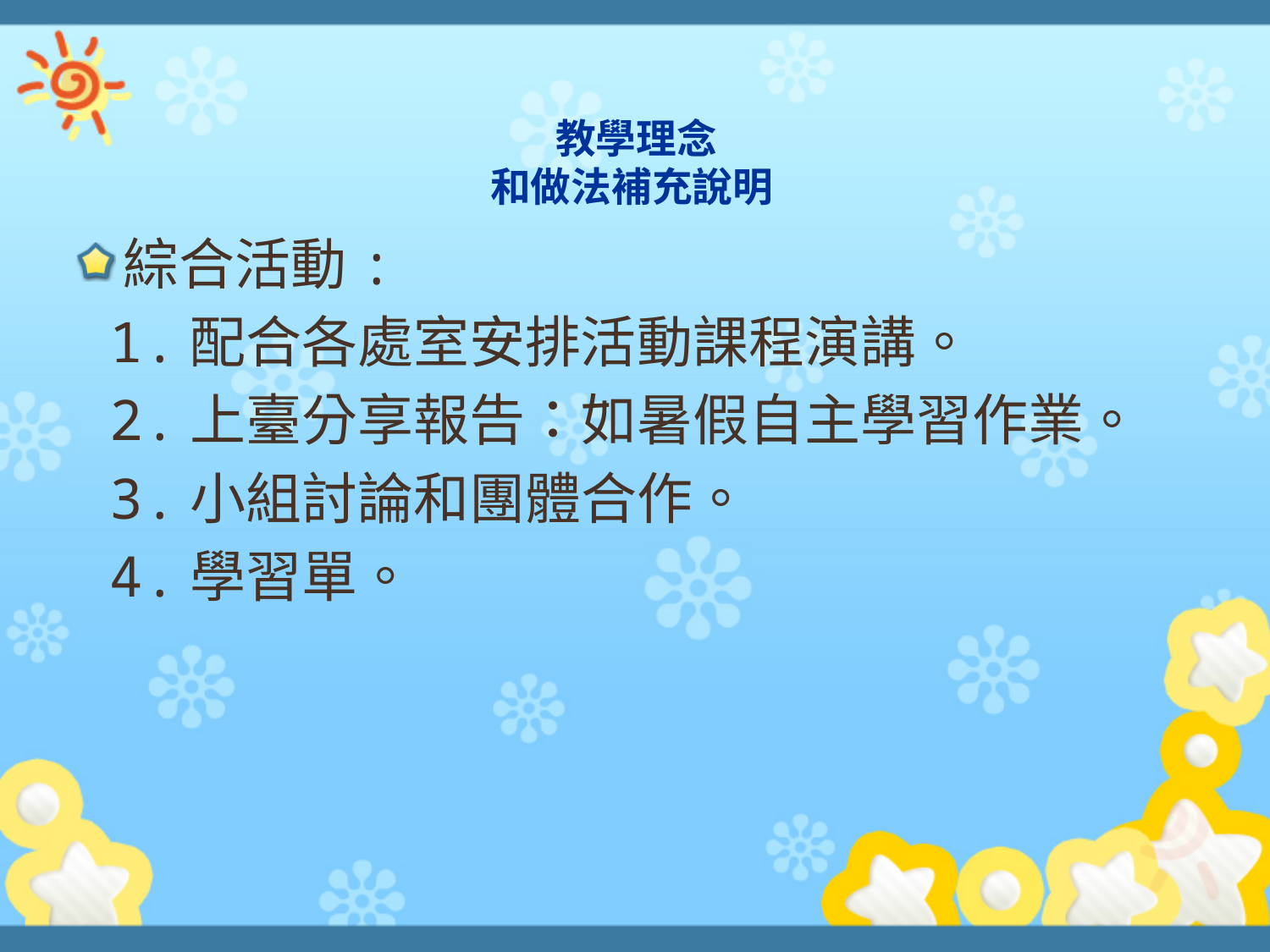

# 教學理念 和做法補充說明
綜合活動:
 1.配合各處室安排活動課程演講。
 2.上臺分享報告：如暑假自主學習作業。
 3.小組討論和團體合作。
 4.學習單。